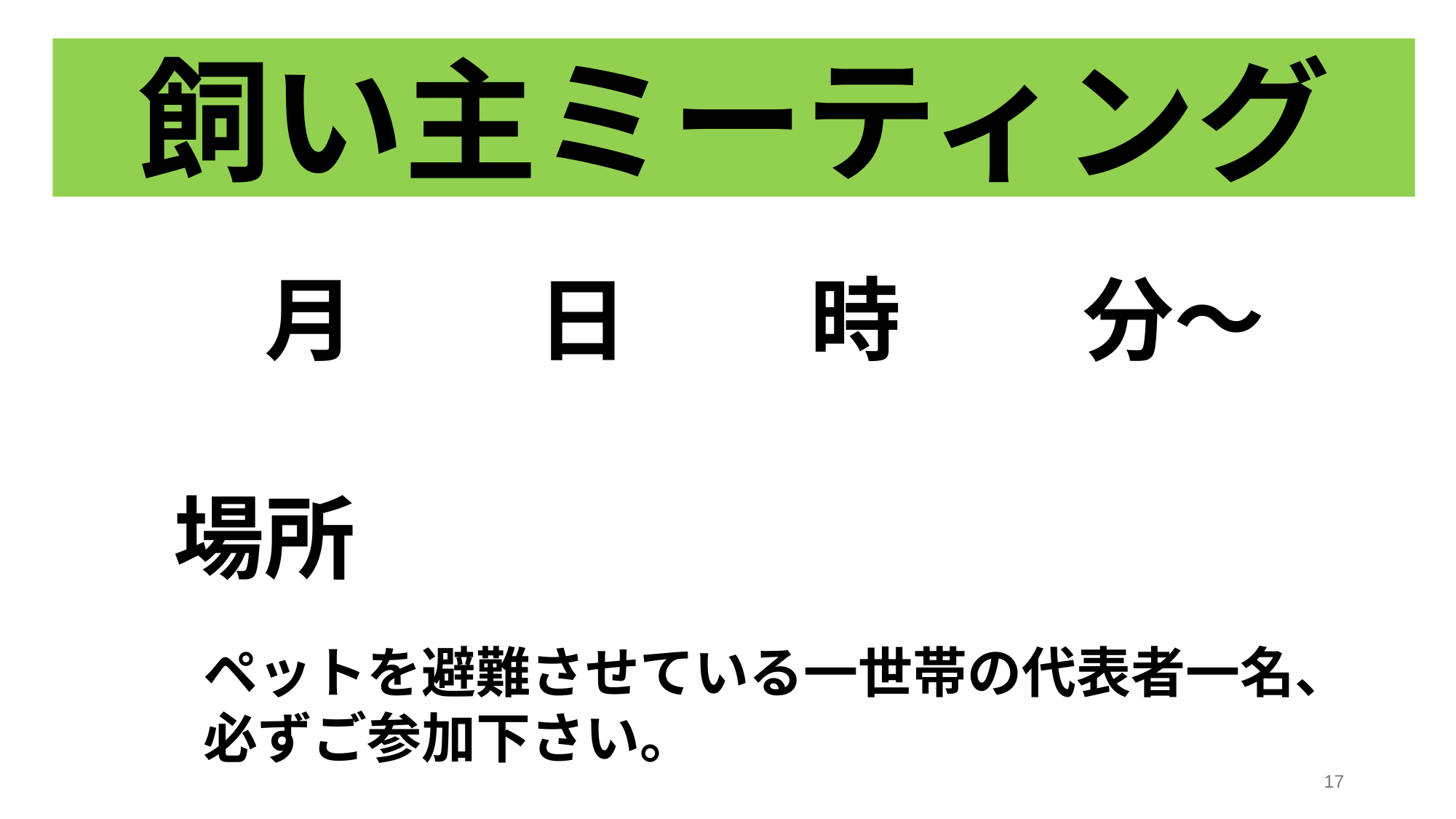

# 飼い主ミーティング

　　月　　日　　時　　分～

　場所
ペットを避難させている一世帯の代表者一名、
必ずご参加下さい。
17